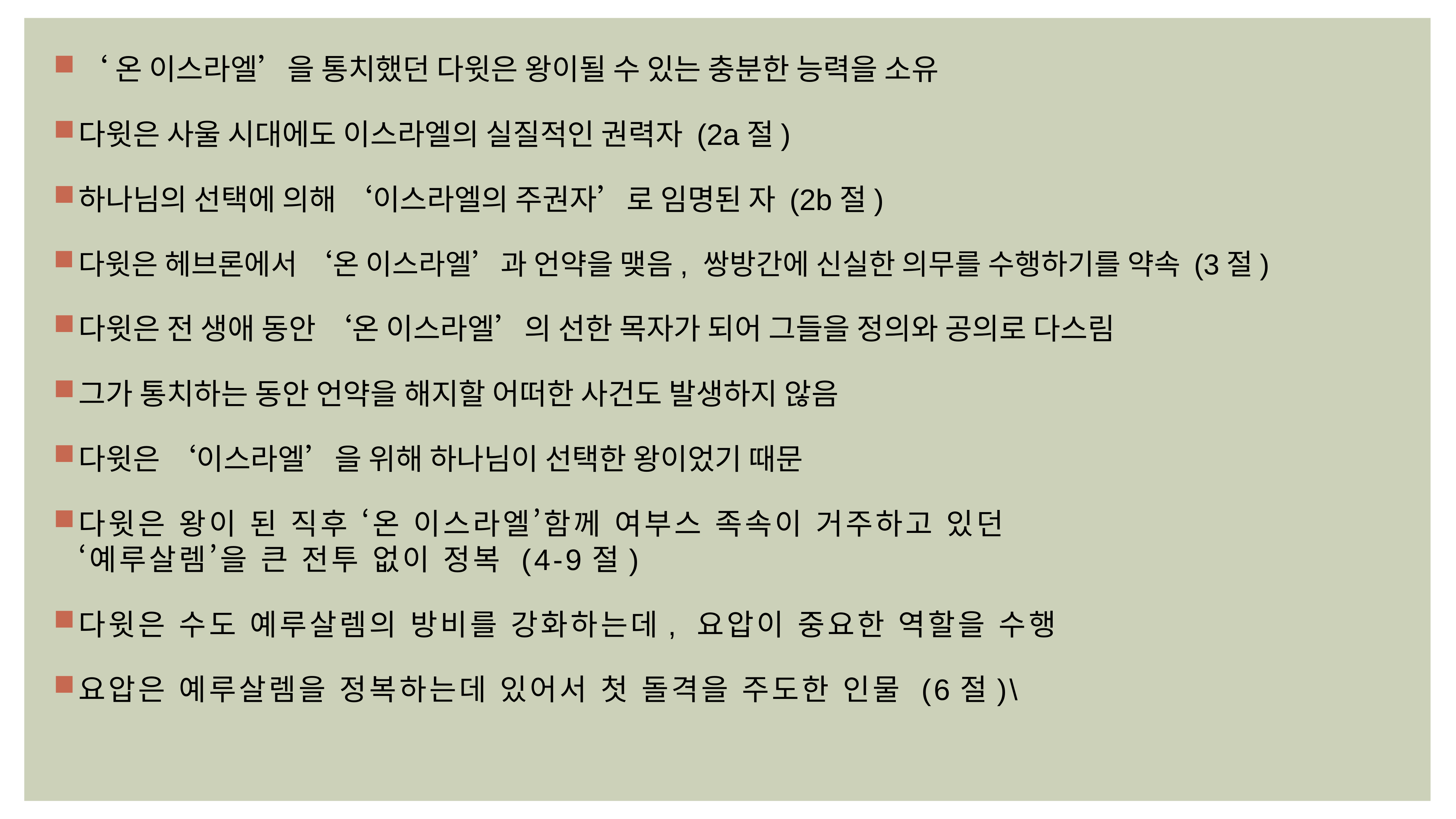

‘온 이스라엘’을 통치했던 다윗은 왕이될 수 있는 충분한 능력을 소유
다윗은 사울 시대에도 이스라엘의 실질적인 권력자 (2a절)
하나님의 선택에 의해 ‘이스라엘의 주권자’로 임명된 자 (2b절)
다윗은 헤브론에서 ‘온 이스라엘’과 언약을 맺음, 쌍방간에 신실한 의무를 수행하기를 약속 (3절)
다윗은 전 생애 동안 ‘온 이스라엘’의 선한 목자가 되어 그들을 정의와 공의로 다스림
그가 통치하는 동안 언약을 해지할 어떠한 사건도 발생하지 않음
다윗은 ‘이스라엘’을 위해 하나님이 선택한 왕이었기 때문
다윗은 왕이 된 직후 ‘온 이스라엘’함께 여부스 족속이 거주하고 있던
‘예루살렘’을 큰 전투 없이 정복 (4-9절)
다윗은 수도 예루살렘의 방비를 강화하는데, 요압이 중요한 역할을 수행
요압은 예루살렘을 정복하는데 있어서 첫 돌격을 주도한 인물 (6절)\